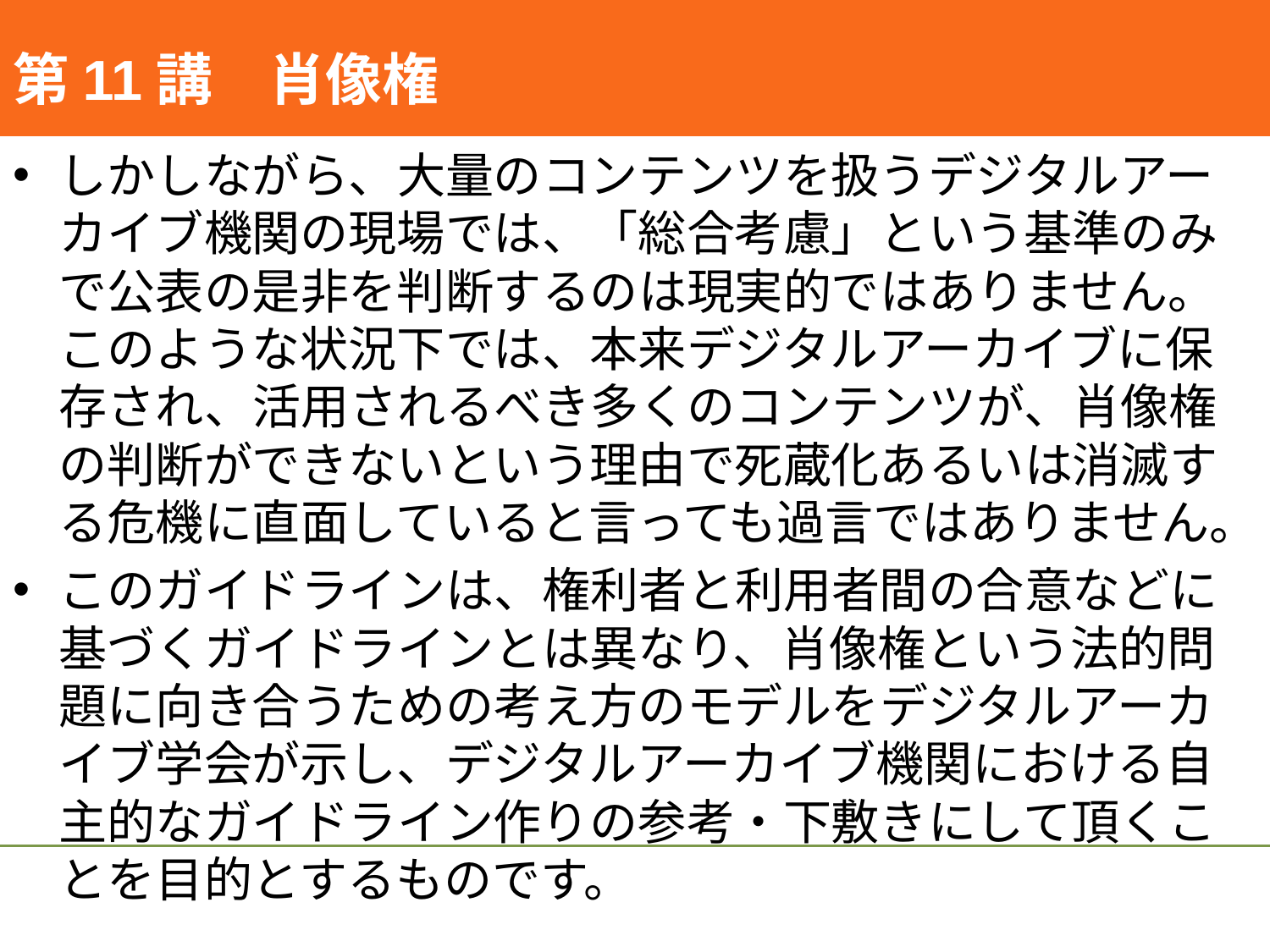

#
第11講　肖像権
しかしながら、大量のコンテンツを扱うデジタルアーカイブ機関の現場では、「総合考慮」という基準のみで公表の是非を判断するのは現実的ではありません。このような状況下では、本来デジタルアーカイブに保存され、活用されるべき多くのコンテンツが、肖像権の判断ができないという理由で死蔵化あるいは消滅する危機に直面していると言っても過言ではありません。
このガイドラインは、権利者と利用者間の合意などに基づくガイドラインとは異なり、肖像権という法的問題に向き合うための考え方のモデルをデジタルアーカイブ学会が示し、デジタルアーカイブ機関における自主的なガイドライン作りの参考・下敷きにして頂くことを目的とするものです。